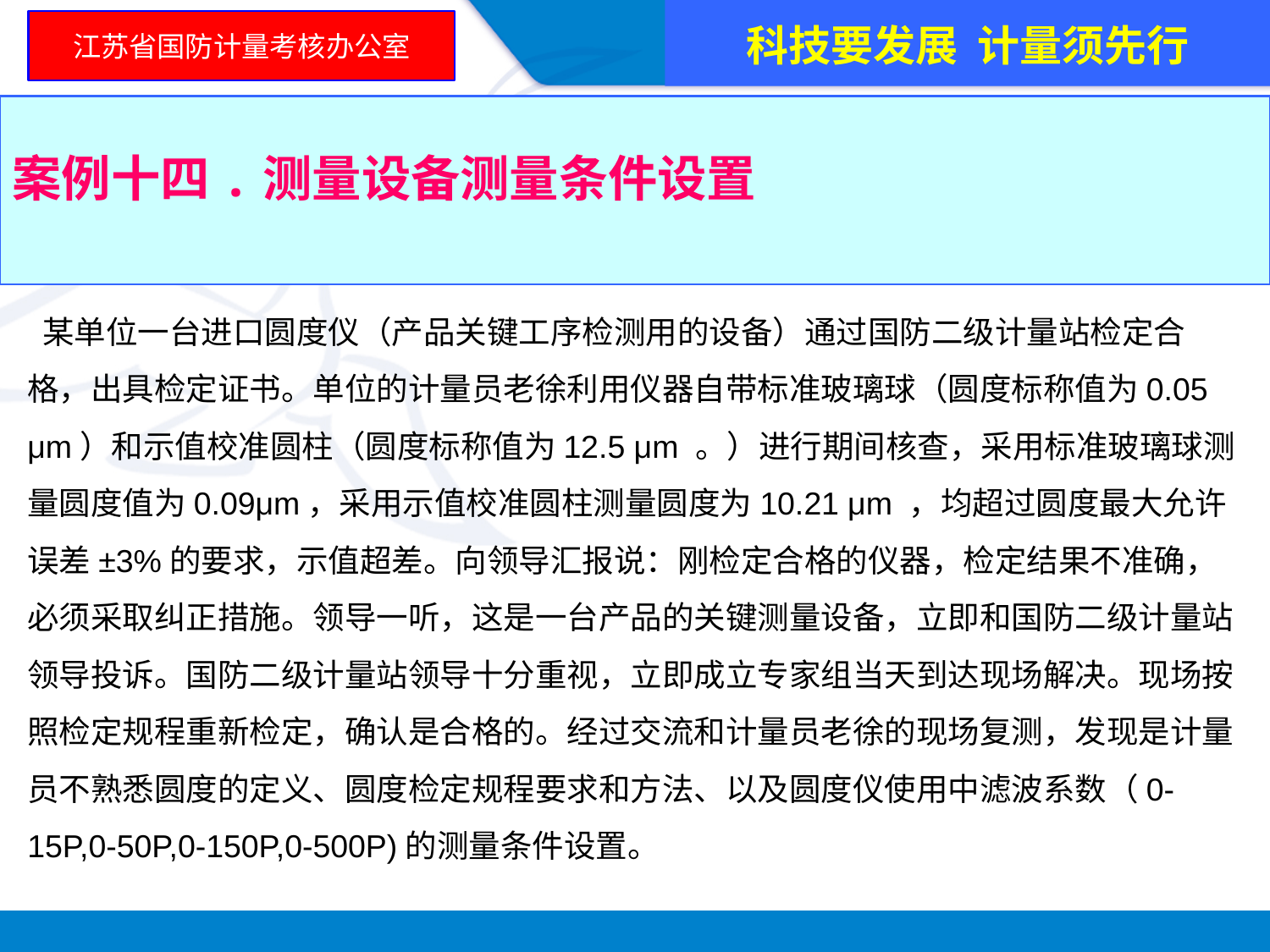

科技要发展  计量须先行
江苏省国防计量考核办公室

案例十四.测量设备测量条件设置

 某单位一台进口圆度仪（产品关键工序检测用的设备）通过国防二级计量站检定合格，出具检定证书。单位的计量员老徐利用仪器自带标准玻璃球（圆度标称值为0.05 μm）和示值校准圆柱（圆度标称值为12.5 μm 。）进行期间核查，采用标准玻璃球测量圆度值为0.09μm，采用示值校准圆柱测量圆度为10.21 μm ，均超过圆度最大允许误差±3%的要求，示值超差。向领导汇报说：刚检定合格的仪器，检定结果不准确，必须采取纠正措施。领导一听，这是一台产品的关键测量设备，立即和国防二级计量站领导投诉。国防二级计量站领导十分重视，立即成立专家组当天到达现场解决。现场按照检定规程重新检定，确认是合格的。经过交流和计量员老徐的现场复测，发现是计量员不熟悉圆度的定义、圆度检定规程要求和方法、以及圆度仪使用中滤波系数（0-15P,0-50P,0-150P,0-500P)的测量条件设置。